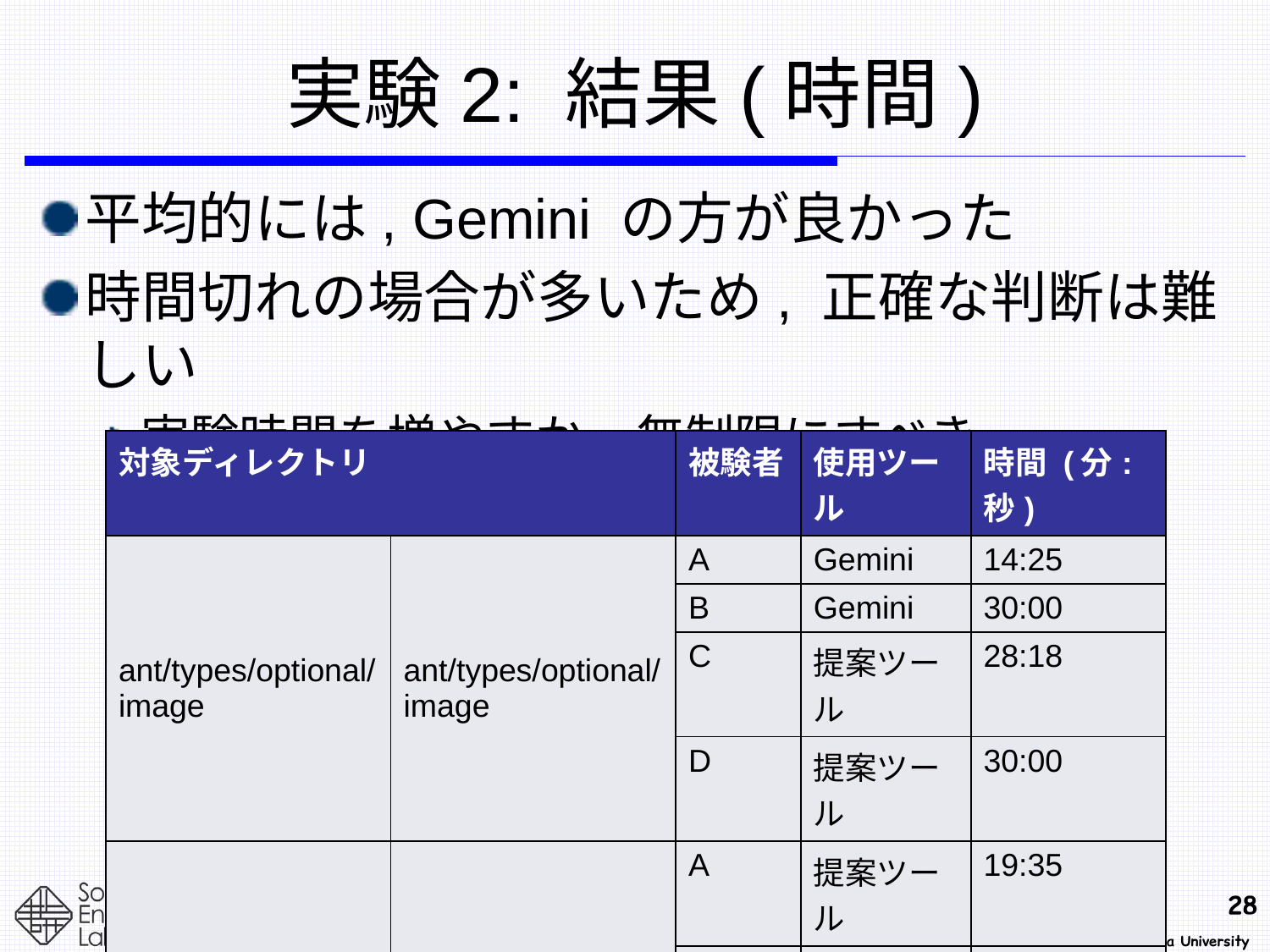

# 実験2: 結果(時間)
平均的には, Gemini の方が良かった
時間切れの場合が多いため, 正確な判断は難しい
実験時間を増やすか, 無制限にすべき
| 対象ディレクトリ |  | 被験者 | 使用ツール | 時間 (分:秒) |
| --- | --- | --- | --- | --- |
| ant/types/optional/ image | ant/types/optional/ image | A | Gemini | 14:25 |
|  |  | B | Gemini | 30:00 |
|  |  | C | 提案ツール | 28:18 |
|  |  | D | 提案ツール | 30:00 |
| ant/taskdefs/ optional/clearcase | ant/taskdefs/ optional/clearcase | A | 提案ツール | 19:35 |
|  |  | B | 提案ツール | 30:00 |
|  |  | C | Gemini | 30:00 |
|  |  | D | Gemini | 19:39 |